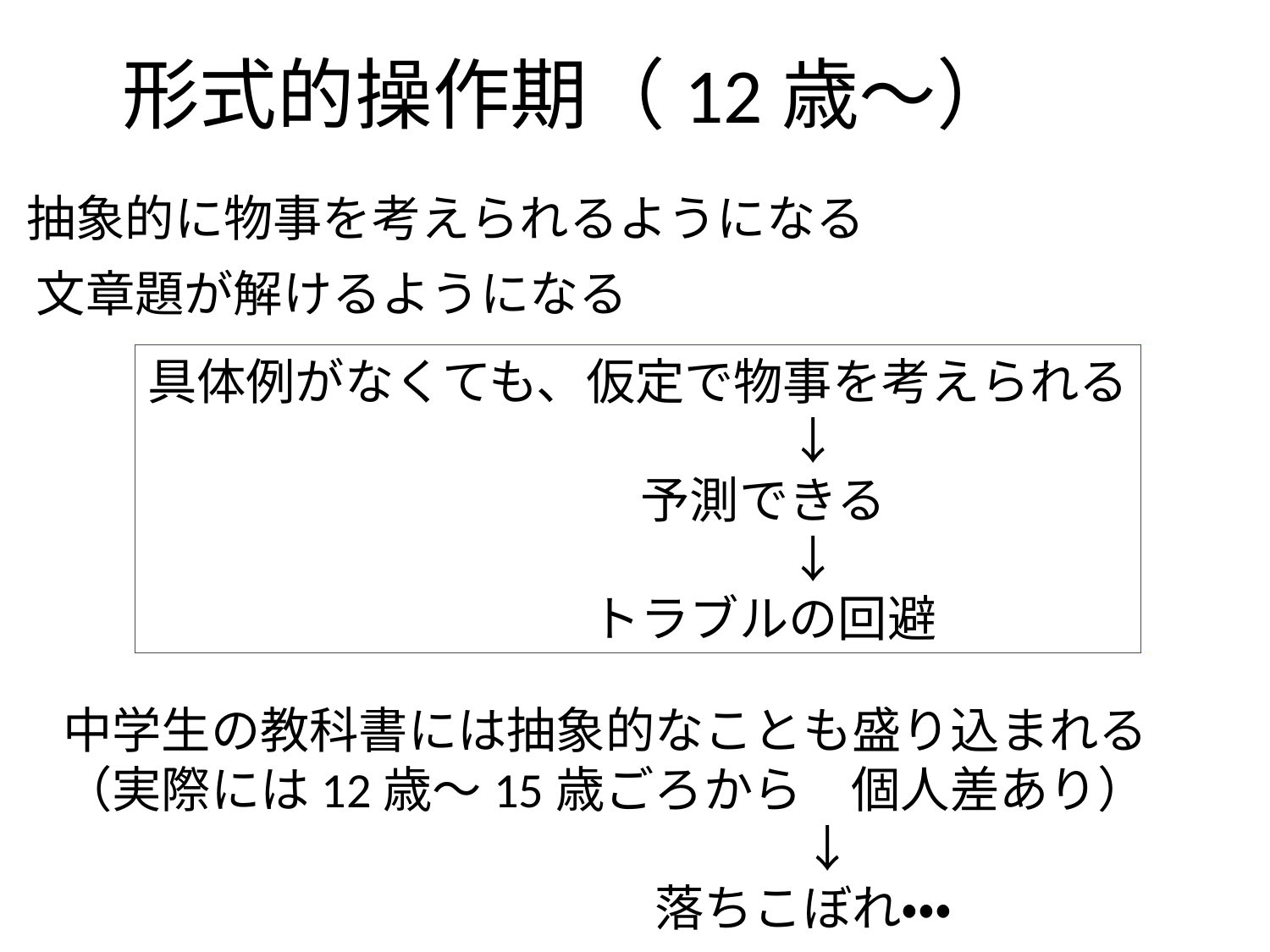

# 形式的操作期（12歳～）
抽象的に物事を考えられるようになる
文章題が解けるようになる
具体例がなくても、仮定で物事を考えられる
　　　　　　　　　　　　　↓
　　　　　　　　　　予測できる
　　　　　　　　　　　　　↓
　　　　　　　　　トラブルの回避
中学生の教科書には抽象的なことも盛り込まれる
（実際には12歳～15歳ごろから　個人差あり）
　　　　　　　　　　　　　　　↓
　　　　　　　　　　　　落ちこぼれ・・・